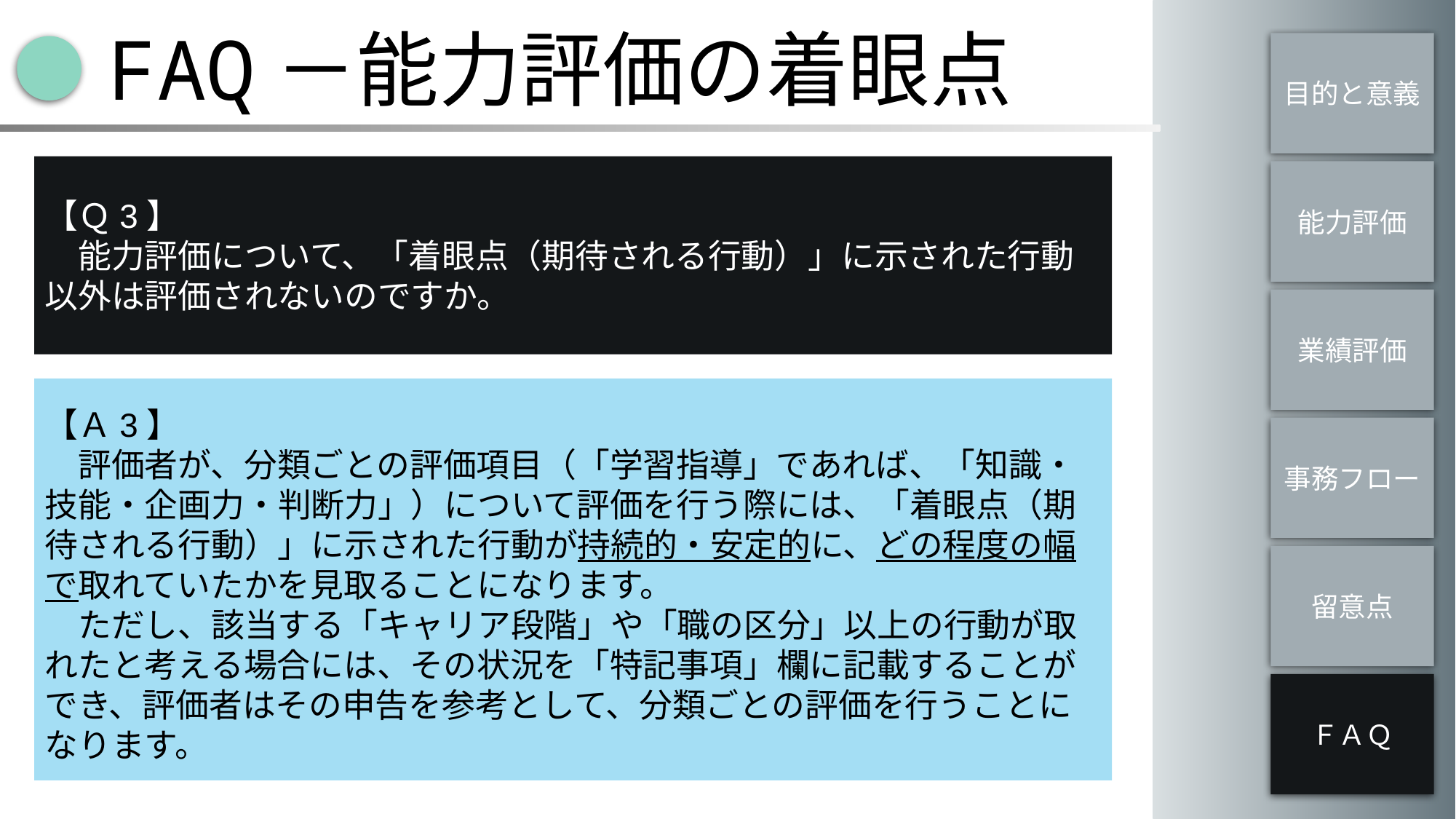

FAQ－能力評価の着眼点
目的と意義

【Ｑ3】
　能力評価について、「着眼点（期待される行動）」に示された行動以外は評価されないのですか。
能力評価
業績評価

【Ａ3】
　評価者が、分類ごとの評価項目（「学習指導」であれば、「知識・技能・企画力・判断力」）について評価を行う際には、「着眼点（期待される行動）」に示された行動が持続的・安定的に、どの程度の幅で取れていたかを見取ることになります。
　ただし、該当する「キャリア段階」や「職の区分」以上の行動が取れたと考える場合には、その状況を「特記事項」欄に記載することができ、評価者はその申告を参考として、分類ごとの評価を行うことになります。
事務フロー
留意点
ＦＡＱ